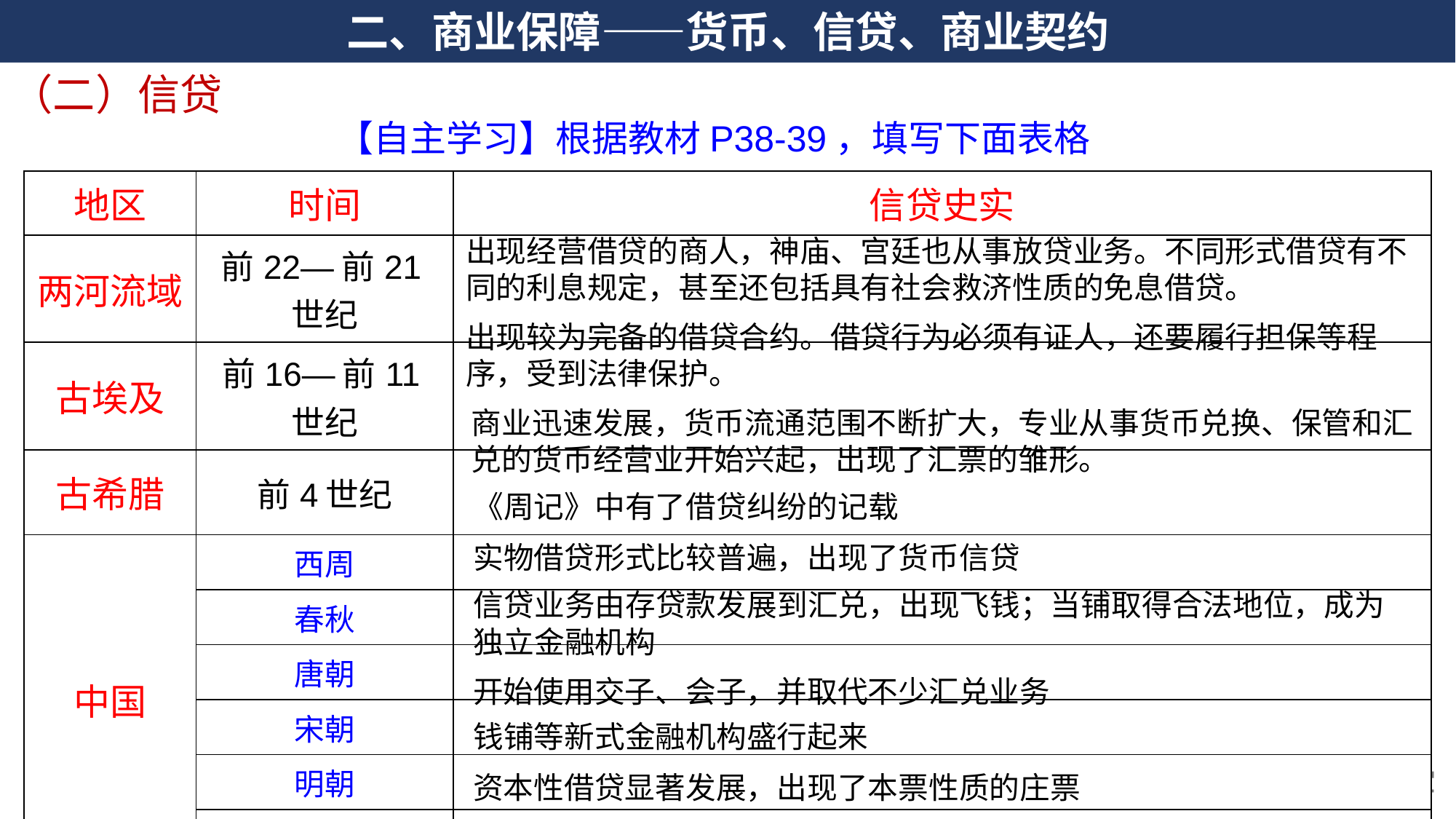

二、商业保障——货币、信贷、商业契约
（二）信贷
【自主学习】根据教材P38-39，填写下面表格
| 地区 | 时间 | 信贷史实 |
| --- | --- | --- |
| 两河流域 | 前22—前21世纪 |  |
| 古埃及 | 前16—前11世纪 |  |
| 古希腊 | 前4世纪 |  |
| 中国 | 西周 |  |
|  | 春秋 |  |
|  | 唐朝 |  |
|  | 宋朝 |  |
|  | 明朝 |  |
|  | 清朝 |  |
出现经营借贷的商人，神庙、宫廷也从事放贷业务。不同形式借贷有不同的利息规定，甚至还包括具有社会救济性质的免息借贷。
出现较为完备的借贷合约。借贷行为必须有证人，还要履行担保等程序，受到法律保护。
商业迅速发展，货币流通范围不断扩大，专业从事货币兑换、保管和汇兑的货币经营业开始兴起，出现了汇票的雏形。
《周记》中有了借贷纠纷的记载
实物借贷形式比较普遍，出现了货币信贷
信贷业务由存贷款发展到汇兑，出现飞钱；当铺取得合法地位，成为独立金融机构
开始使用交子、会子，并取代不少汇兑业务
钱铺等新式金融机构盛行起来
资本性借贷显著发展，出现了本票性质的庄票